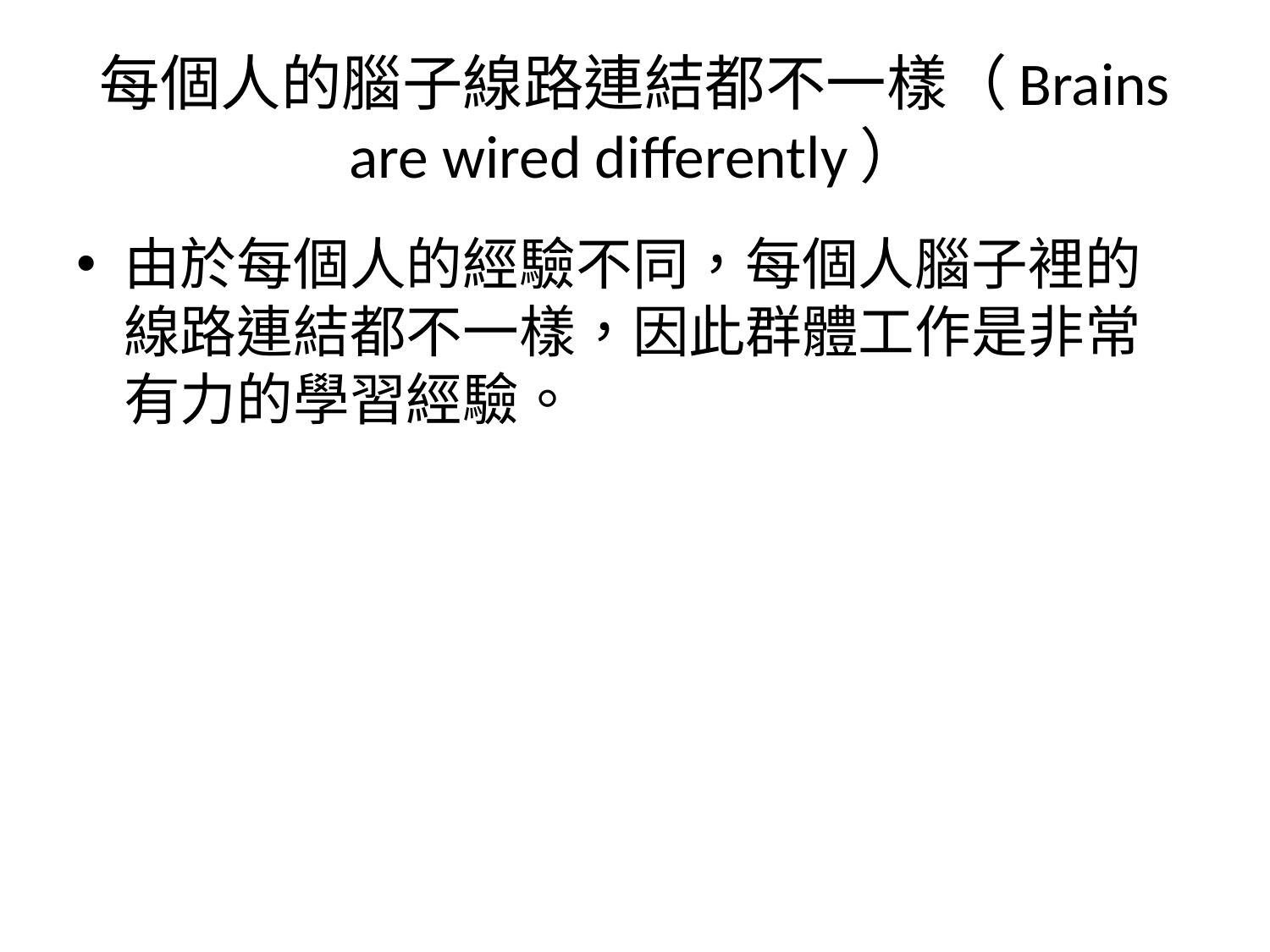

# 每個人的腦子線路連結都不一樣（Brains are wired differently）
由於每個人的經驗不同，每個人腦子裡的線路連結都不一樣，因此群體工作是非常有力的學習經驗。